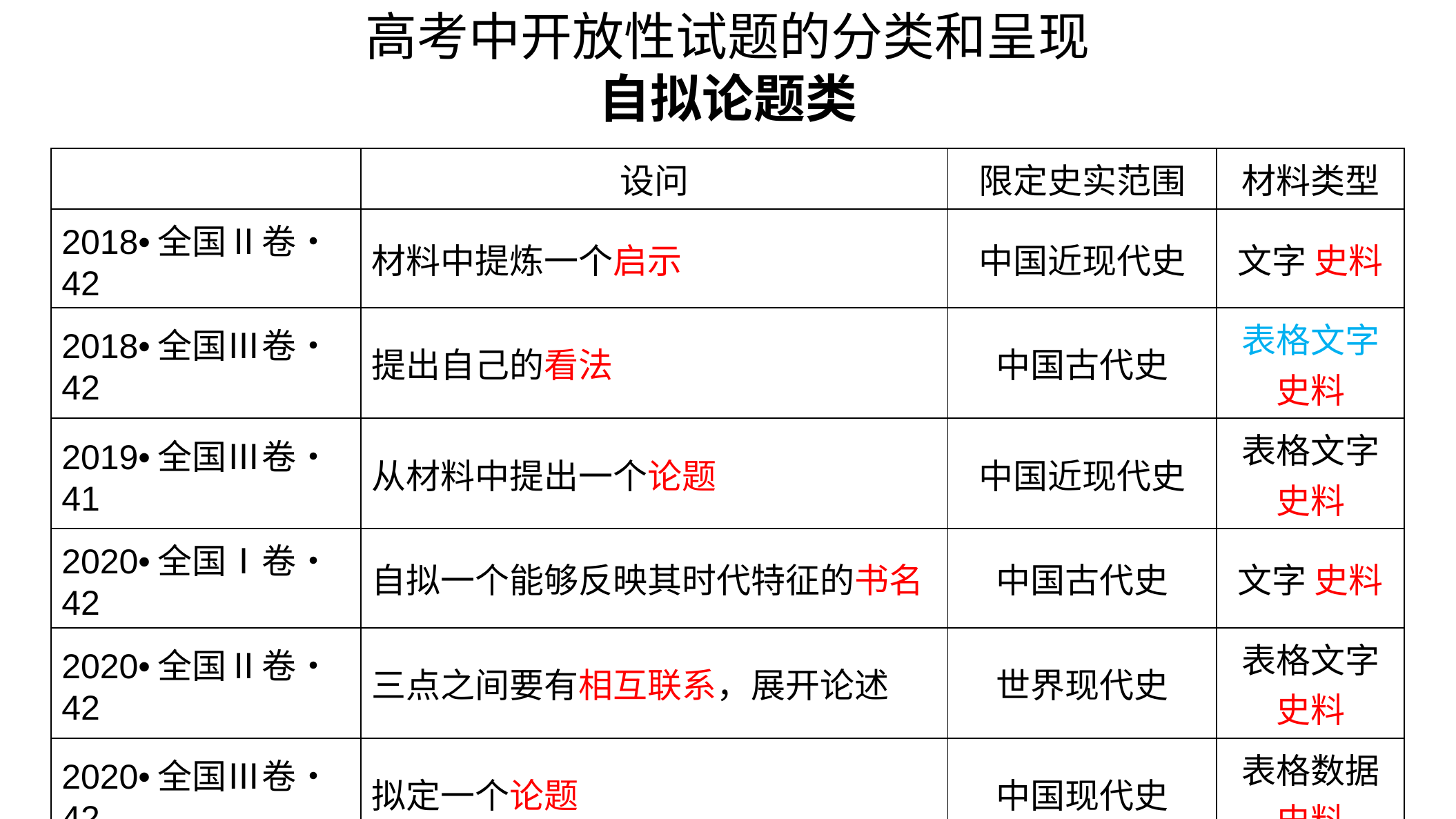

高考中开放性试题的分类和呈现
自拟论题类
|  | 设问 | 限定史实范围 | 材料类型 |
| --- | --- | --- | --- |
| 2018•全国Ⅱ卷•42 | 材料中提炼一个启示 | 中国近现代史 | 文字 史料 |
| 2018•全国Ⅲ卷•42 | 提出自己的看法 | 中国古代史 | 表格文字 史料 |
| 2019•全国Ⅲ卷•41 | 从材料中提出一个论题 | 中国近现代史 | 表格文字 史料 |
| 2020•全国Ⅰ卷•42 | 自拟一个能够反映其时代特征的书名 | 中国古代史 | 文字 史料 |
| 2020•全国Ⅱ卷•42 | 三点之间要有相互联系，展开论述 | 世界现代史 | 表格文字 史料 |
| 2020•全国Ⅲ卷•42 | 拟定一个论题 | 中国现代史 | 表格数据 史料 |
| 2021•全国乙卷•42 | 简析两次会议间中国共产党的发展，并说明其原因 | 中国近代史 | 地图 史料 |